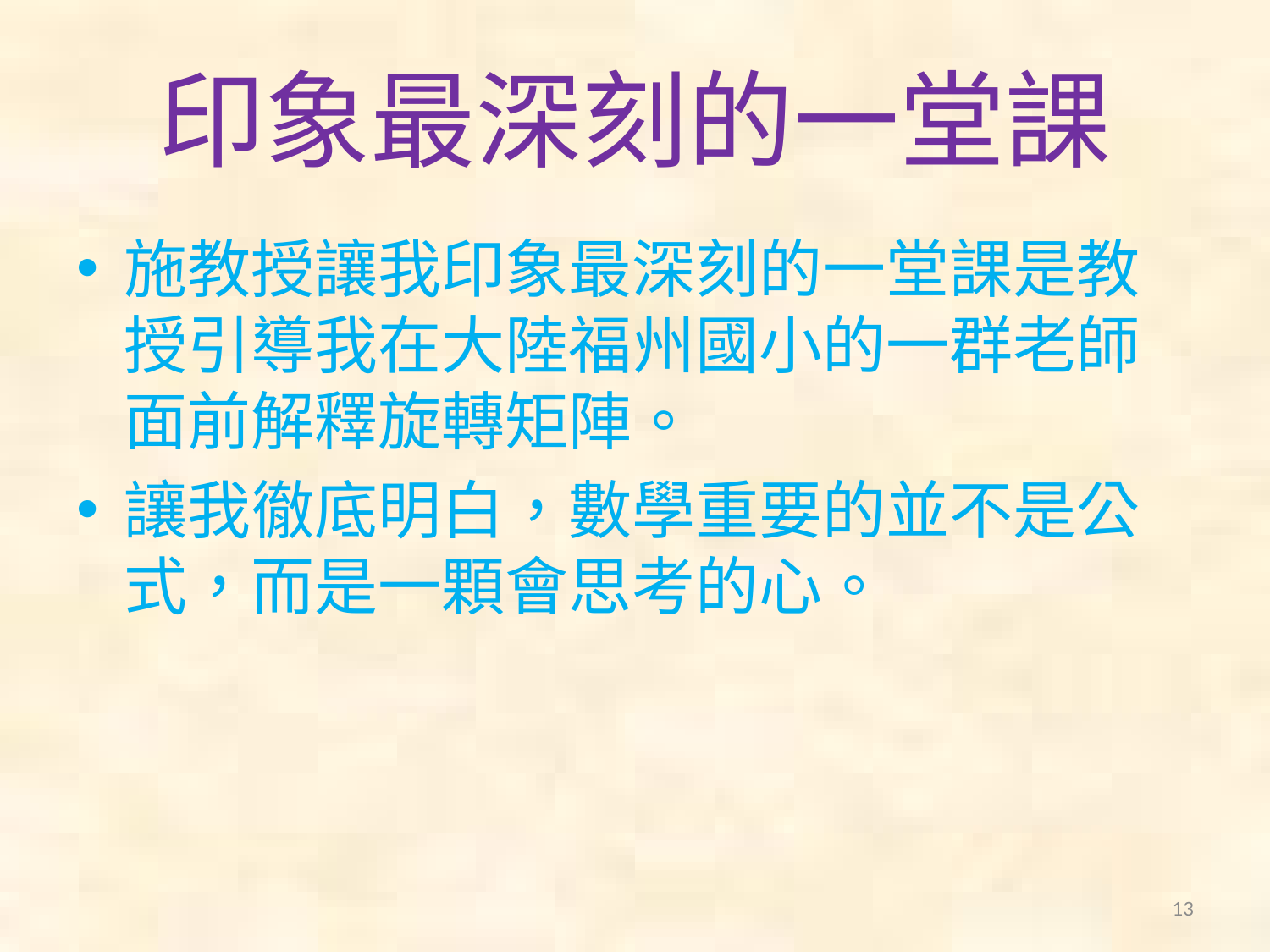

# 印象最深刻的一堂課
施教授讓我印象最深刻的一堂課是教授引導我在大陸福州國小的一群老師面前解釋旋轉矩陣。
讓我徹底明白，數學重要的並不是公式，而是一顆會思考的心。
13